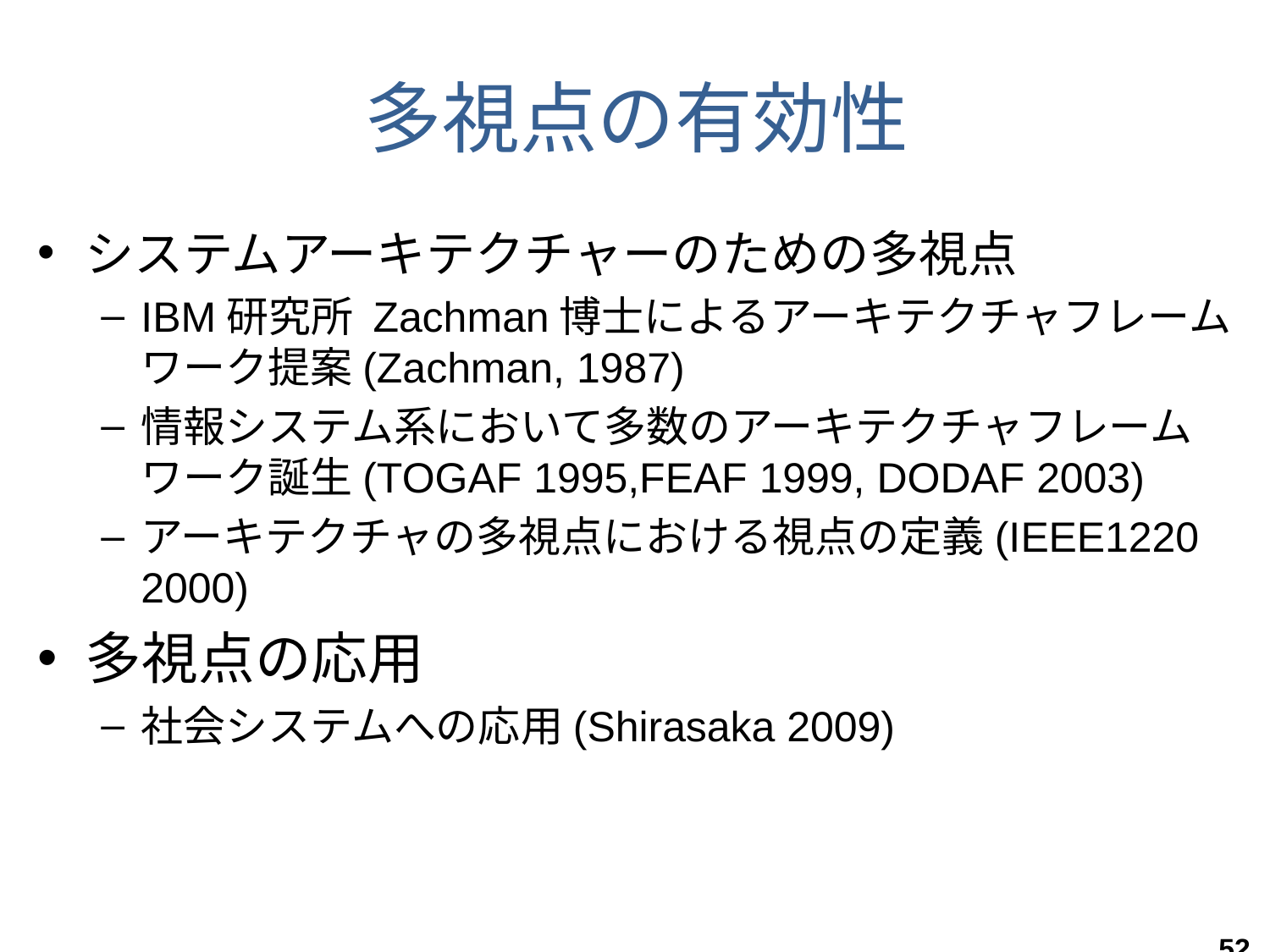

# 多視点の有効性
システムアーキテクチャーのための多視点
IBM研究所 Zachman博士によるアーキテクチャフレームワーク提案(Zachman, 1987)
情報システム系において多数のアーキテクチャフレームワーク誕生(TOGAF 1995,FEAF 1999, DODAF 2003)
アーキテクチャの多視点における視点の定義(IEEE1220 2000)
多視点の応用
社会システムへの応用(Shirasaka 2009)
52